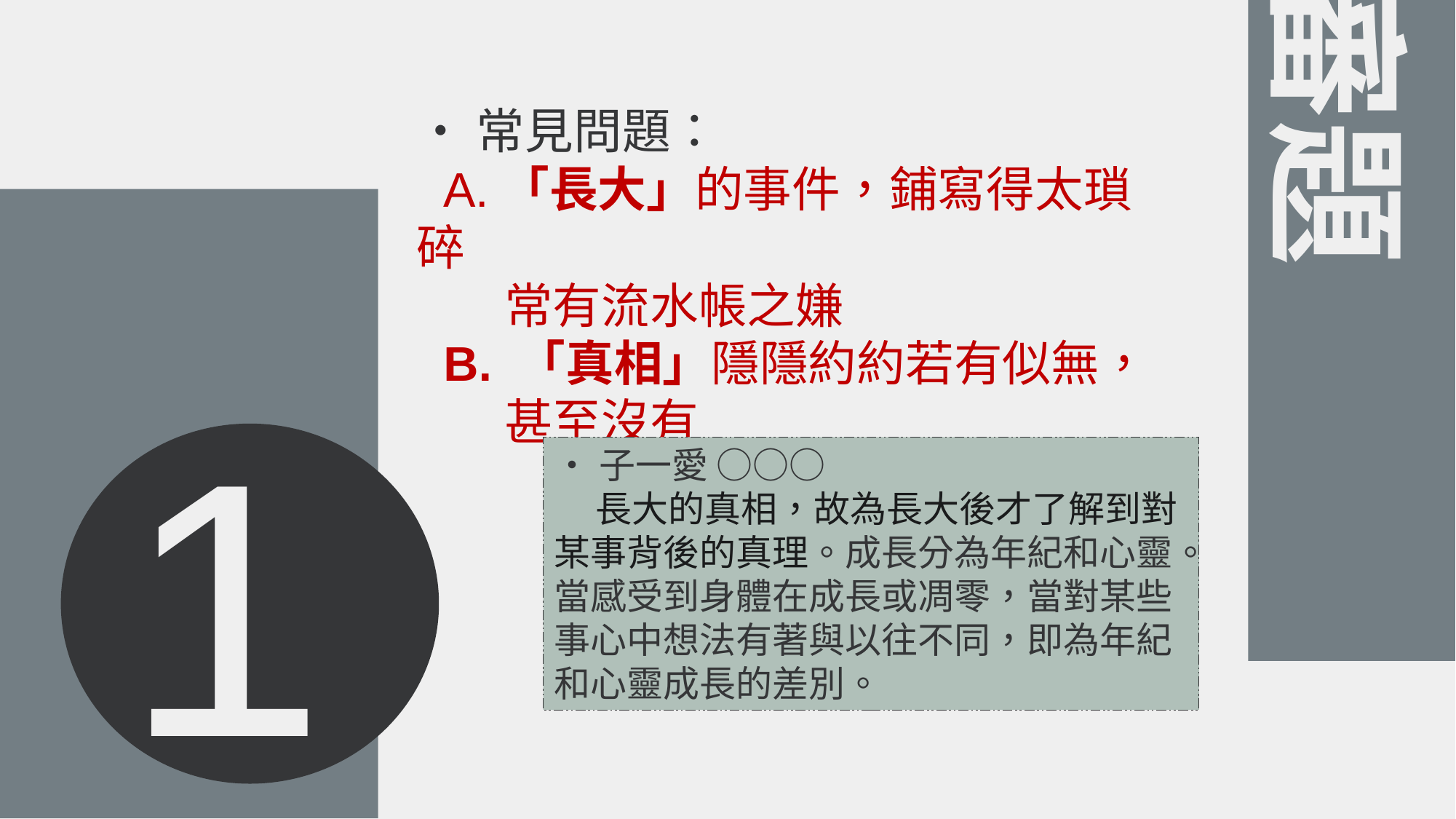

‧常見問題：
  A.「長大」的事件，鋪寫得太瑣碎
       常有流水帳之嫌
  B. 「真相」隱隱約約若有似無，
       甚至沒有
# 審題
1
‧子一愛 ○○○
    長大的真相，故為長大後才了解到對某事背後的真理。成長分為年紀和心靈。當感受到身體在成長或凋零，當對某些事心中想法有著與以往不同，即為年紀和心靈成長的差別。